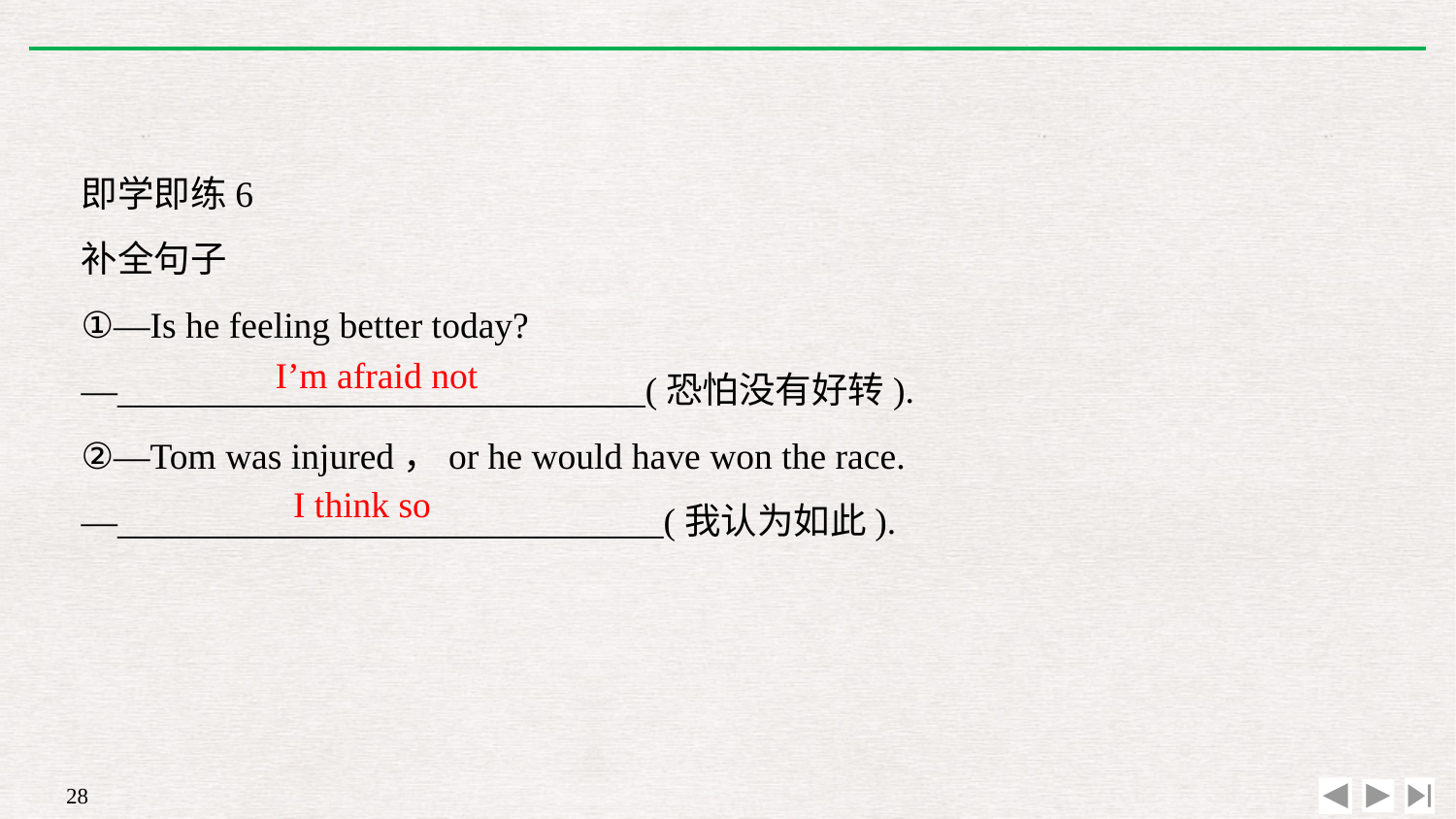

即学即练6
补全句子
①—Is he feeling better today?
—_____________________________(恐怕没有好转).
②—Tom was injured，or he would have won the race.
—______________________________(我认为如此).
I’m afraid not
I think so